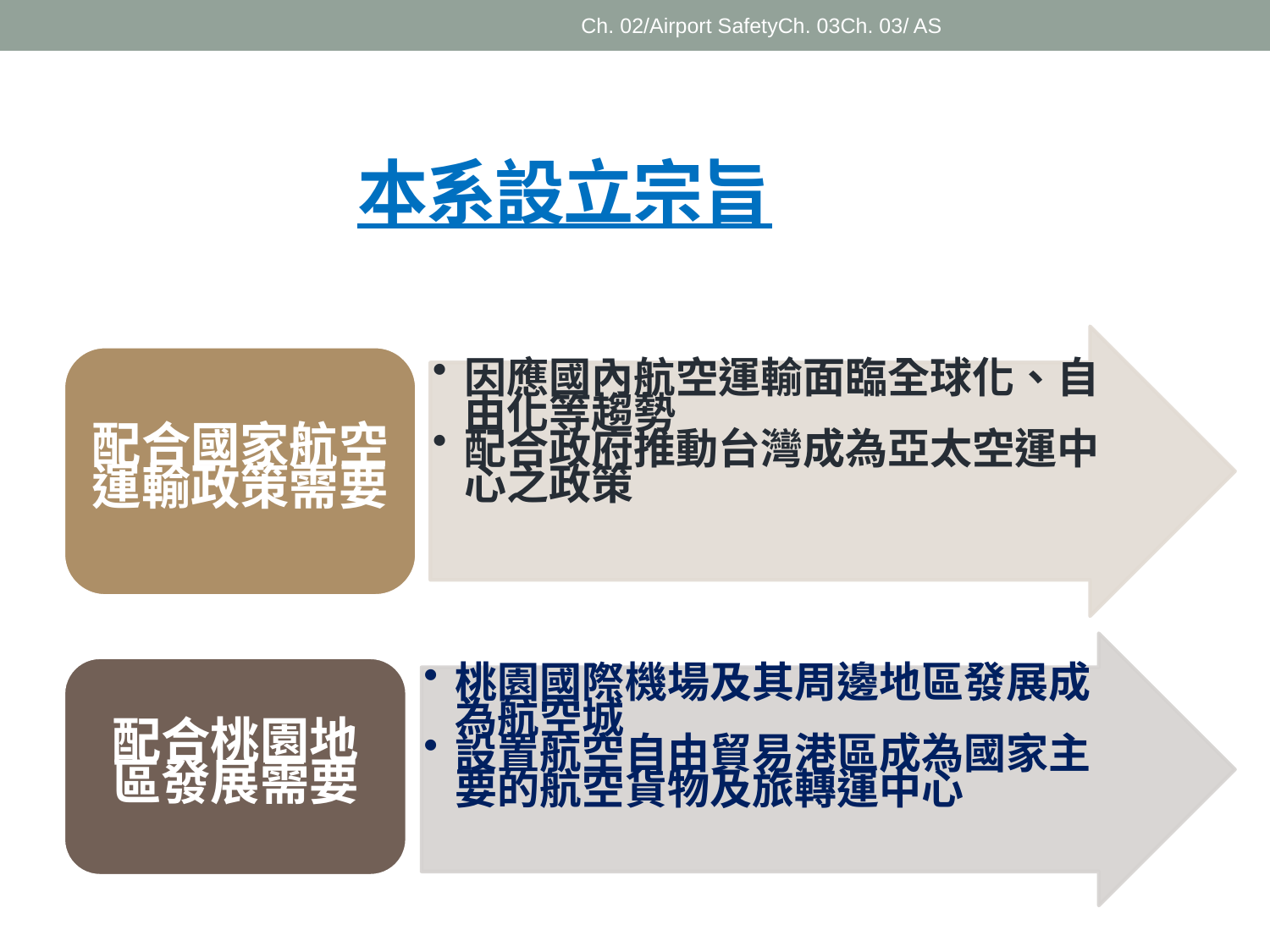

Ch. 02/Airport SafetyCh. 03Ch. 03/ AS
本系設立宗旨
因應國內航空運輸面臨全球化、自由化等趨勢
配合政府推動台灣成為亞太空運中心之政策
配合國家航空運輸政策需要
桃園國際機場及其周邊地區發展成為航空城
設置航空自由貿易港區成為國家主要的航空貨物及旅轉運中心
配合桃園地區發展需要